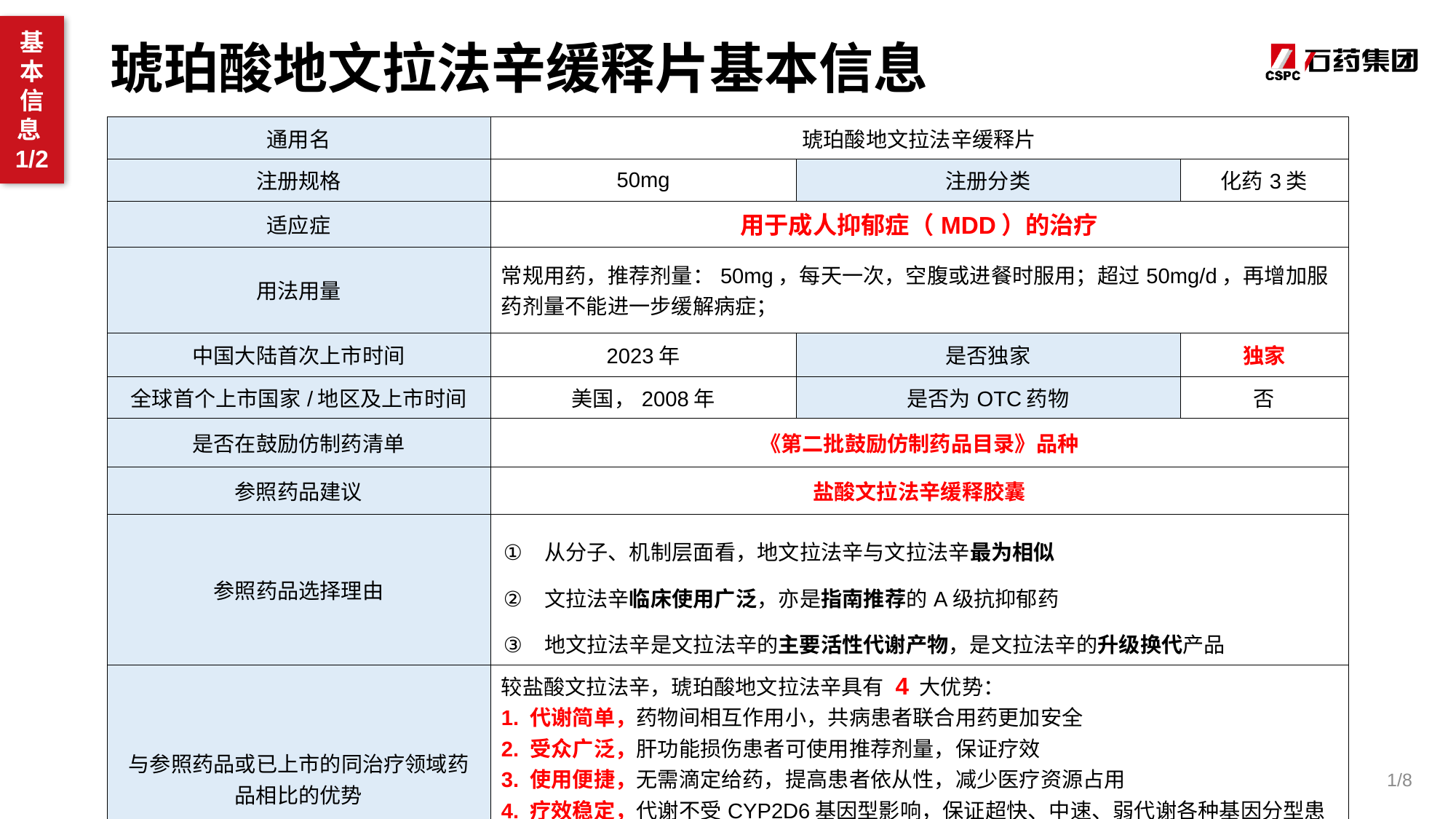

基本信息1/2
琥珀酸地文拉法辛缓释片基本信息
| 通用名 | 琥珀酸地文拉法辛缓释片 |  |  |
| --- | --- | --- | --- |
| 注册规格 | 50mg | 注册分类 | 化药3类 |
| 适应症 | 用于成人抑郁症（MDD）的治疗 |  |  |
| 用法用量 | 常规用药，推荐剂量：50mg，每天一次，空腹或进餐时服用；超过50mg/d，再增加服药剂量不能进一步缓解病症； |  |  |
| 中国大陆首次上市时间 | 2023年 | 是否独家 | 独家 |
| 全球首个上市国家/地区及上市时间 | 美国，2008年 | 是否为OTC药物 | 否 |
| 是否在鼓励仿制药清单 | 《第二批鼓励仿制药品目录》品种 |  |  |
| 参照药品建议 | 盐酸文拉法辛缓释胶囊 |  |  |
| 参照药品选择理由 | 从分子、机制层面看，地文拉法辛与文拉法辛最为相似 文拉法辛临床使用广泛，亦是指南推荐的A级抗抑郁药 地文拉法辛是文拉法辛的主要活性代谢产物，是文拉法辛的升级换代产品 |  |  |
| 与参照药品或已上市的同治疗领域药品相比的优势 | 较盐酸文拉法辛，琥珀酸地文拉法辛具有 4 大优势： 1. 代谢简单，药物间相互作用小，共病患者联合用药更加安全 2. 受众广泛，肝功能损伤患者可使用推荐剂量，保证疗效 3. 使用便捷，无需滴定给药，提高患者依从性，减少医疗资源占用 4. 疗效稳定，代谢不受CYP2D6基因型影响，保证超快、中速、弱代谢各种基因分型患者 疗效一致 |  |  |
1/8